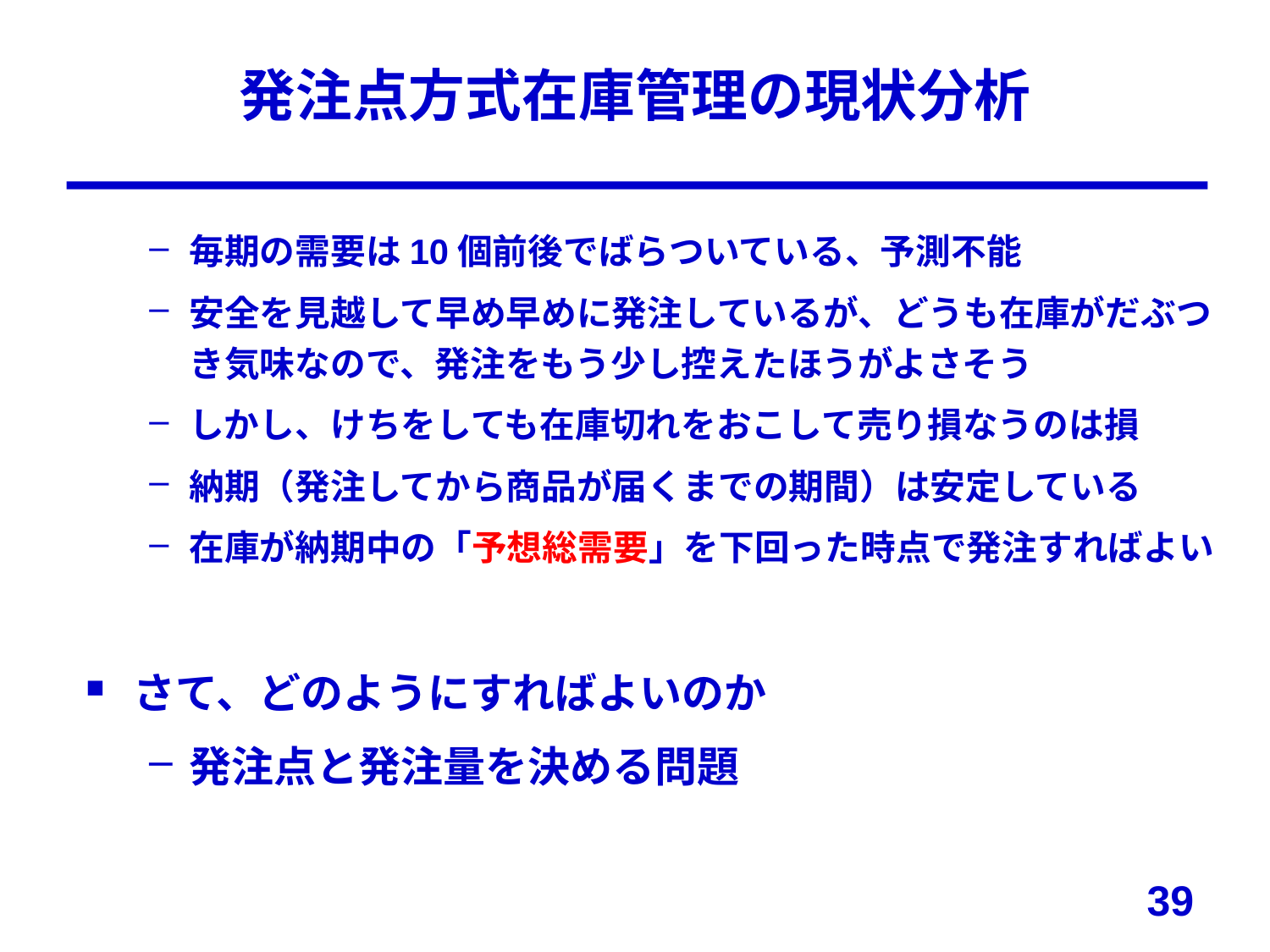

# 発注点方式在庫管理の現状分析
毎期の需要は10個前後でばらついている、予測不能
安全を見越して早め早めに発注しているが、どうも在庫がだぶつき気味なので、発注をもう少し控えたほうがよさそう
しかし、けちをしても在庫切れをおこして売り損なうのは損
納期（発注してから商品が届くまでの期間）は安定している
在庫が納期中の「予想総需要」を下回った時点で発注すればよい

さて、どのようにすればよいのか
発注点と発注量を決める問題
39